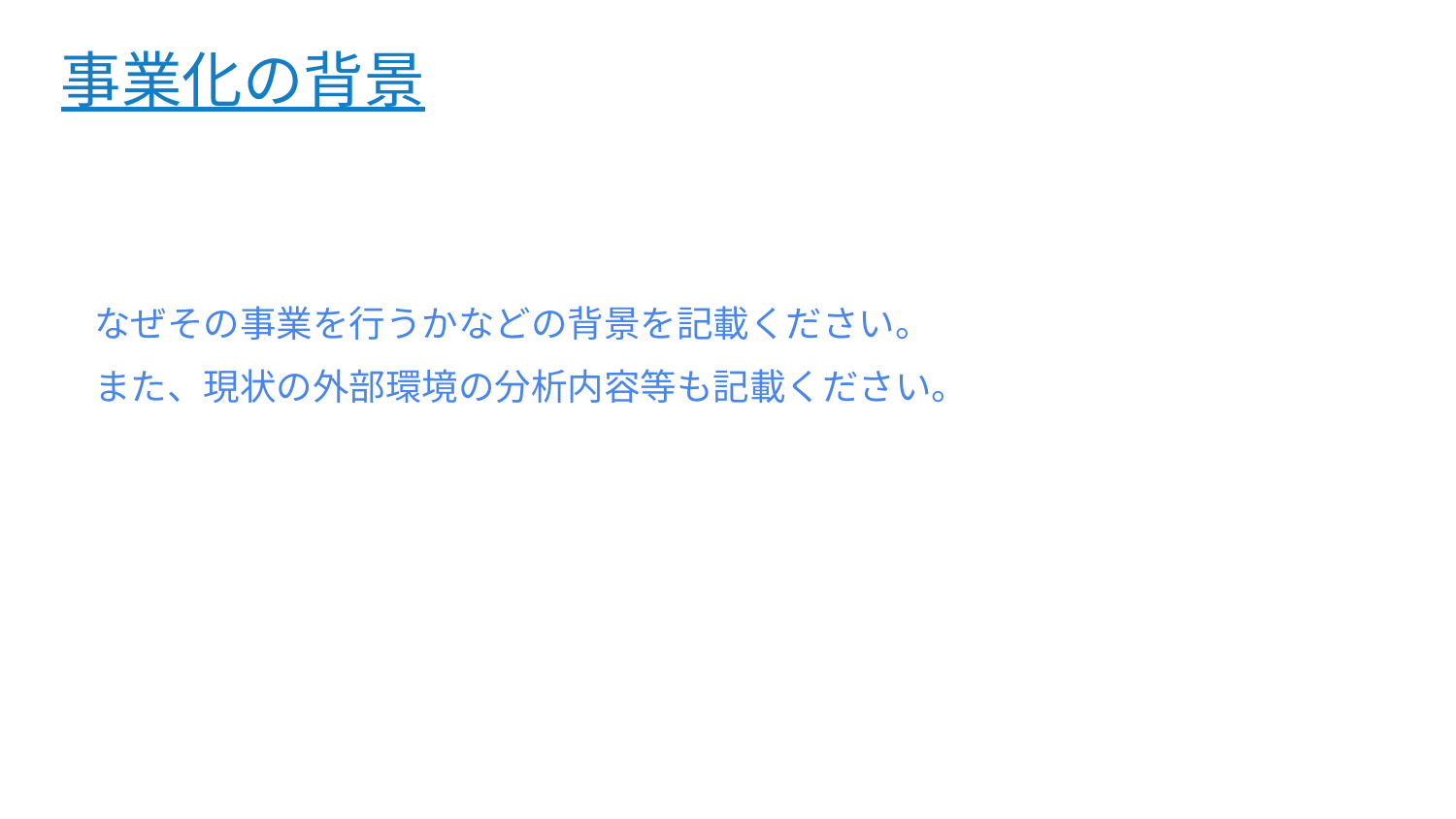

# 事業化の背景
なぜその事業を行うかなどの背景を記載ください。
また、現状の外部環境の分析内容等も記載ください。